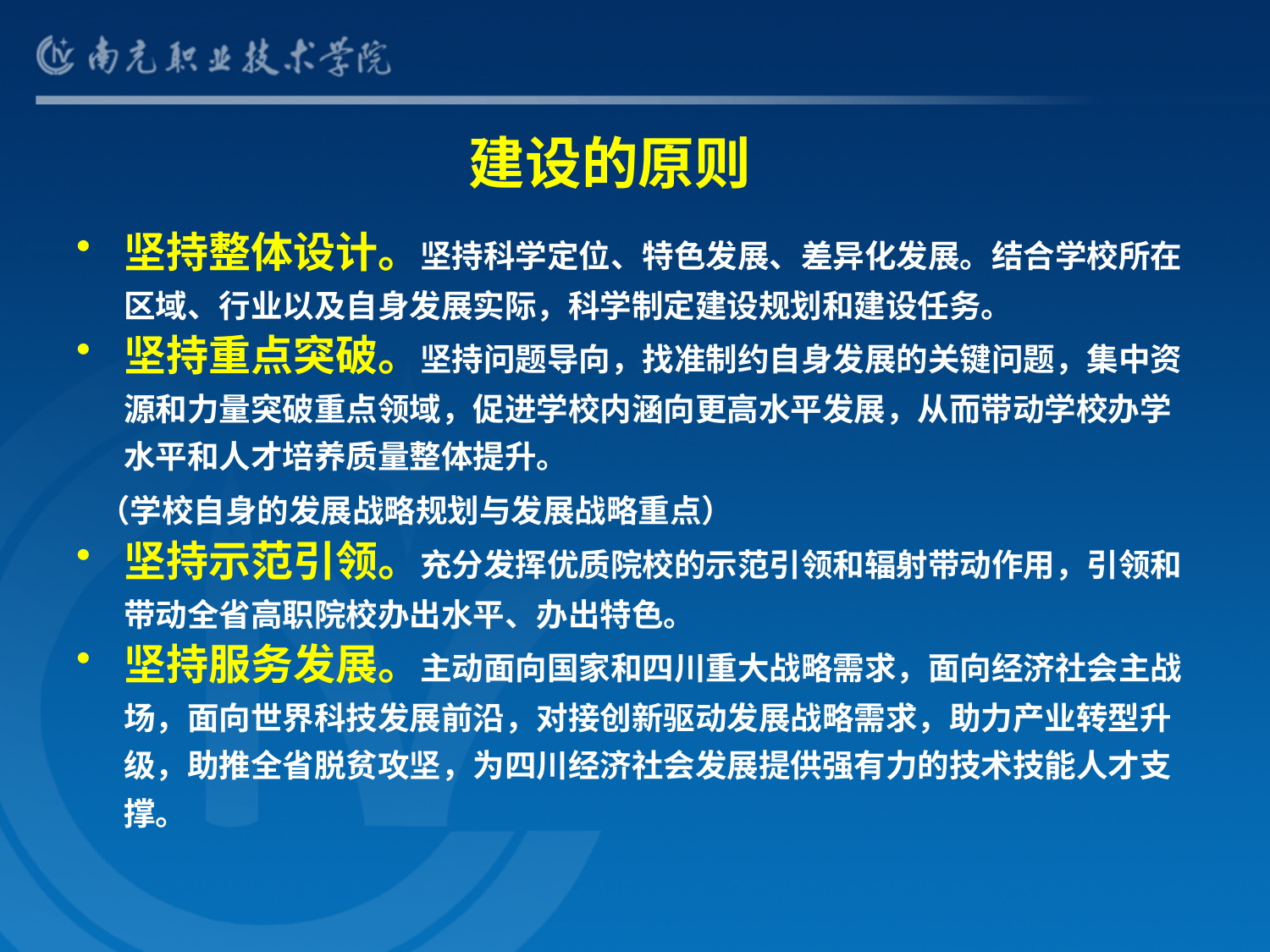

# 建设的原则
坚持整体设计。坚持科学定位、特色发展、差异化发展。结合学校所在区域、行业以及自身发展实际，科学制定建设规划和建设任务。
坚持重点突破。坚持问题导向，找准制约自身发展的关键问题，集中资源和力量突破重点领域，促进学校内涵向更高水平发展，从而带动学校办学水平和人才培养质量整体提升。
  （学校自身的发展战略规划与发展战略重点）
坚持示范引领。充分发挥优质院校的示范引领和辐射带动作用，引领和带动全省高职院校办出水平、办出特色。
坚持服务发展。主动面向国家和四川重大战略需求，面向经济社会主战场，面向世界科技发展前沿，对接创新驱动发展战略需求，助力产业转型升级，助推全省脱贫攻坚，为四川经济社会发展提供强有力的技术技能人才支撑。